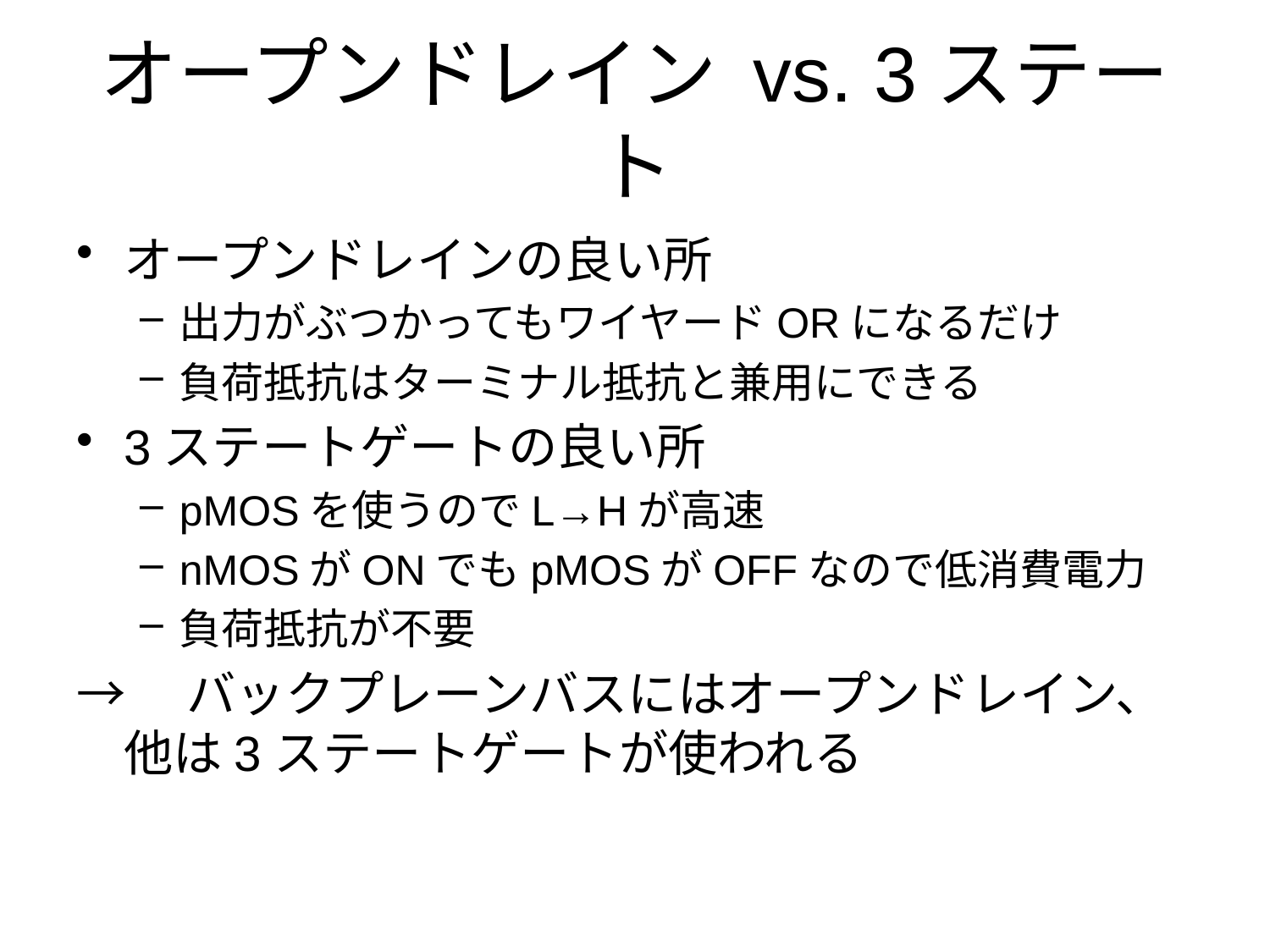

# オープンドレイン vs. 3ステート
オープンドレインの良い所
出力がぶつかってもワイヤードORになるだけ
負荷抵抗はターミナル抵抗と兼用にできる
3ステートゲートの良い所
pMOSを使うのでL→Hが高速
nMOSがONでもpMOSがOFFなので低消費電力
負荷抵抗が不要
→　バックプレーンバスにはオープンドレイン、他は3ステートゲートが使われる